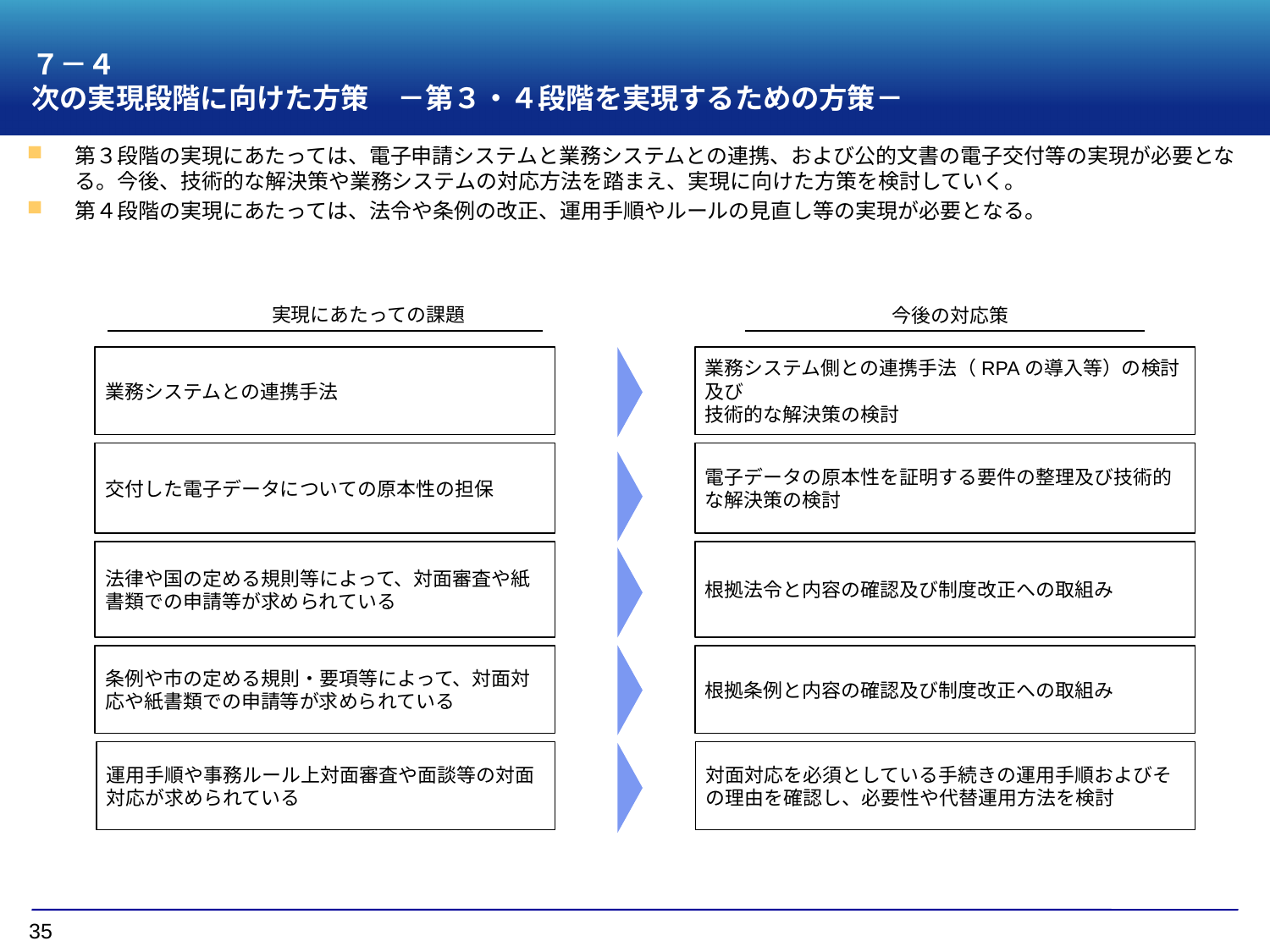

# ７－４ 次の実現段階に向けた方策　－第３・４段階を実現するための方策－
第３段階の実現にあたっては、電子申請システムと業務システムとの連携、および公的文書の電子交付等の実現が必要となる。今後、技術的な解決策や業務システムの対応方法を踏まえ、実現に向けた方策を検討していく。
第４段階の実現にあたっては、法令や条例の改正、運用手順やルールの見直し等の実現が必要となる。
実現にあたっての課題
今後の対応策
業務システムとの連携手法
業務システム側との連携手法（RPAの導入等）の検討及び
技術的な解決策の検討

交付した電子データについての原本性の担保
電子データの原本性を証明する要件の整理及び技術的な解決策の検討

法律や国の定める規則等によって、対面審査や紙書類での申請等が求められている
根拠法令と内容の確認及び制度改正への取組み

条例や市の定める規則・要項等によって、対面対応や紙書類での申請等が求められている
根拠条例と内容の確認及び制度改正への取組み

運用手順や事務ルール上対面審査や面談等の対面対応が求められている
対面対応を必須としている手続きの運用手順およびその理由を確認し、必要性や代替運用方法を検討

35